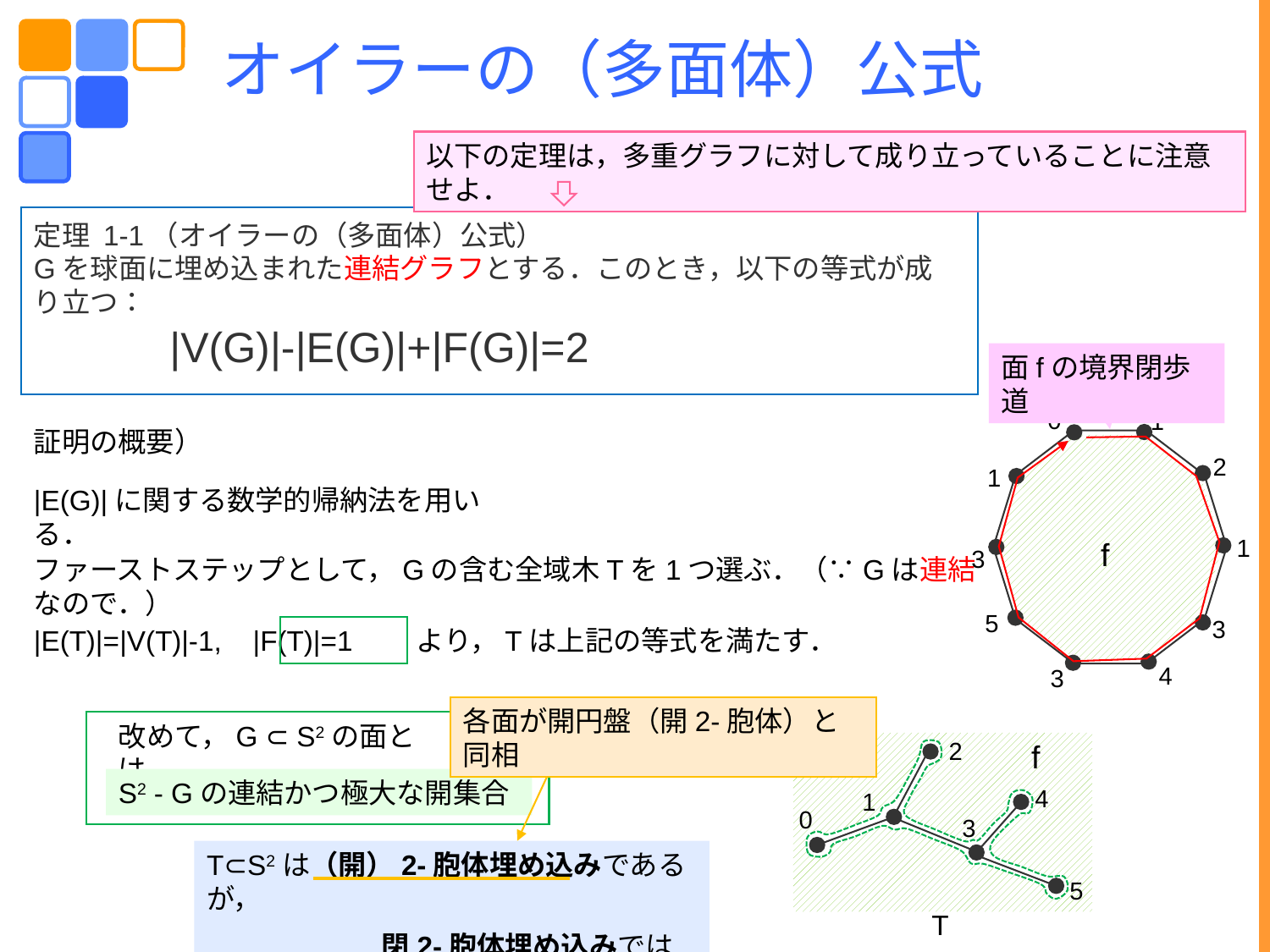

オイラーの（多面体）公式
以下の定理は，多重グラフに対して成り立っていることに注意せよ．

定理 1-1（オイラーの（多面体）公式）
Gを球面に埋め込まれた連結グラフとする．このとき，以下の等式が成り立つ：
 |V(G)|-|E(G)|+|F(G)|=2
面fの境界閉歩道
0
1
証明の概要）

2
1

|E(G)|に関する数学的帰納法を用いる．
1
f
3

ファーストステップとして，Gの含む全域木Tを1つ選ぶ．（∵Gは連結なので．）
5
3

|E(T)|=|V(T)|-1,    |F(T)|=1　　より，Tは上記の等式を満たす．

4

3
各面が開円盤（開2-胞体）と同相

改めて，G ⊂ S2の面とは，
2
f

S2 - Gの連結かつ極大な開集合
4
1

0
3

T⊂S2は（開）2-胞体埋め込みであるが，
　　　　　　 閉2-胞体埋め込みではない．

5

T